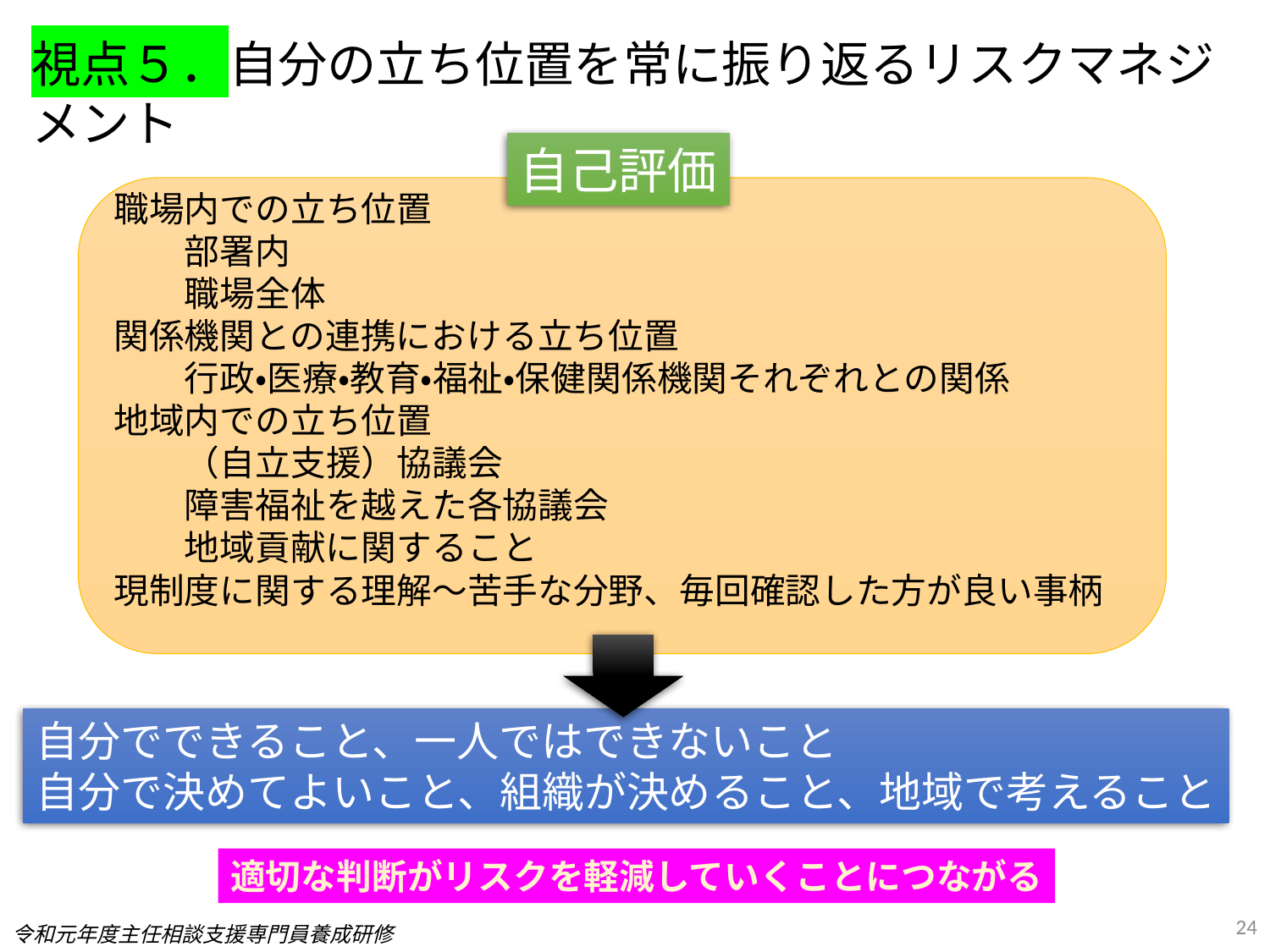

視点５．自分の立ち位置を常に振り返るリスクマネジメント
自己評価

職場内での立ち位置
　　部署内
　　職場全体
関係機関との連携における立ち位置
　　行政・医療・教育・福祉・保健関係機関それぞれとの関係
地域内での立ち位置
　　（自立支援）協議会
　　障害福祉を越えた各協議会
　　地域貢献に関すること
現制度に関する理解～苦手な分野、毎回確認した方が良い事柄

自分でできること、一人ではできないこと
自分で決めてよいこと、組織が決めること、地域で考えること
適切な判断がリスクを軽減していくことにつながる
24
令和元年度主任相談支援専門員養成研修